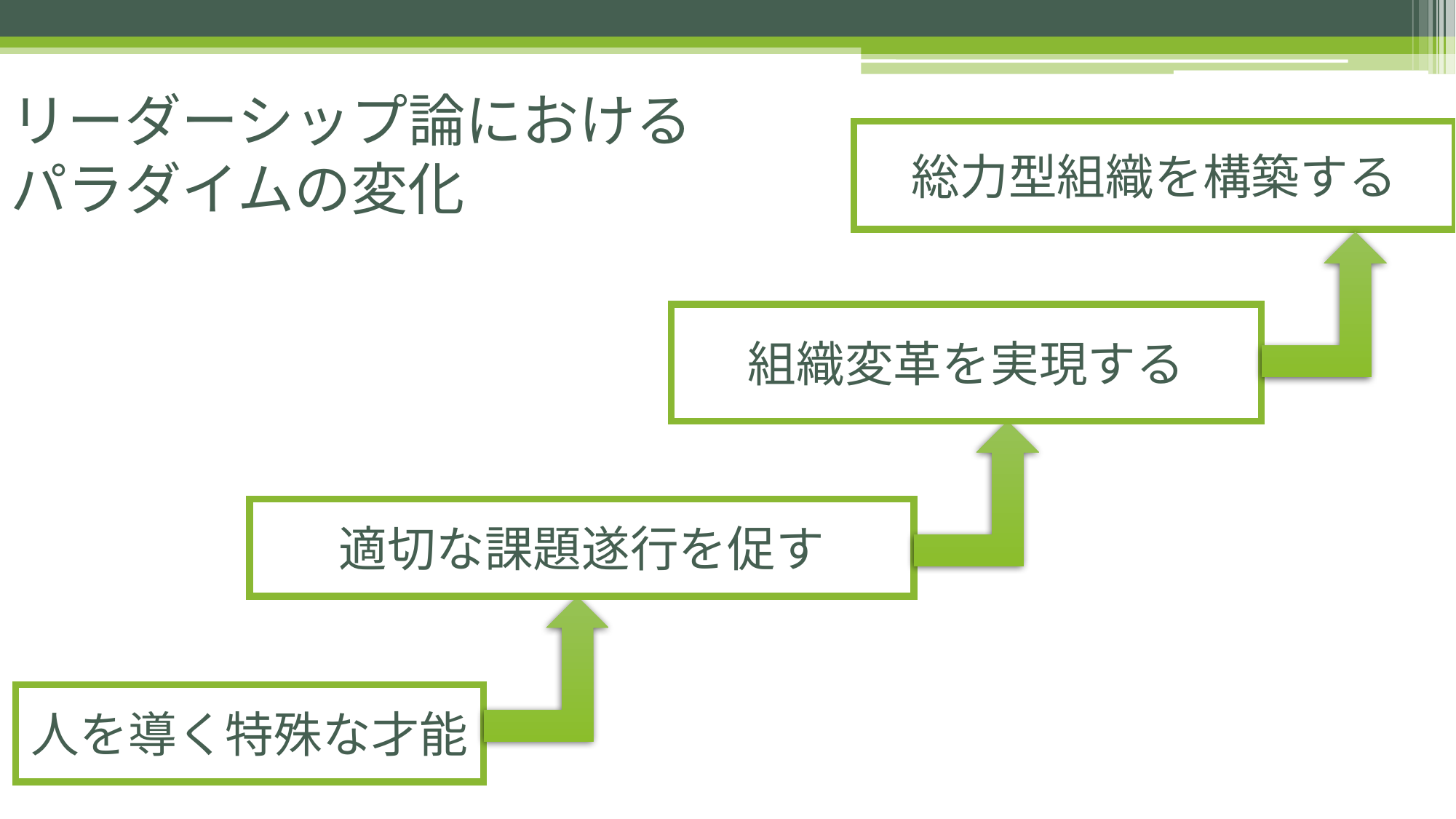

# リーダーシップ論における パラダイムの変化
総力型組織を構築する

組織変革を実現する

適切な課題遂行を促す

人を導く特殊な才能